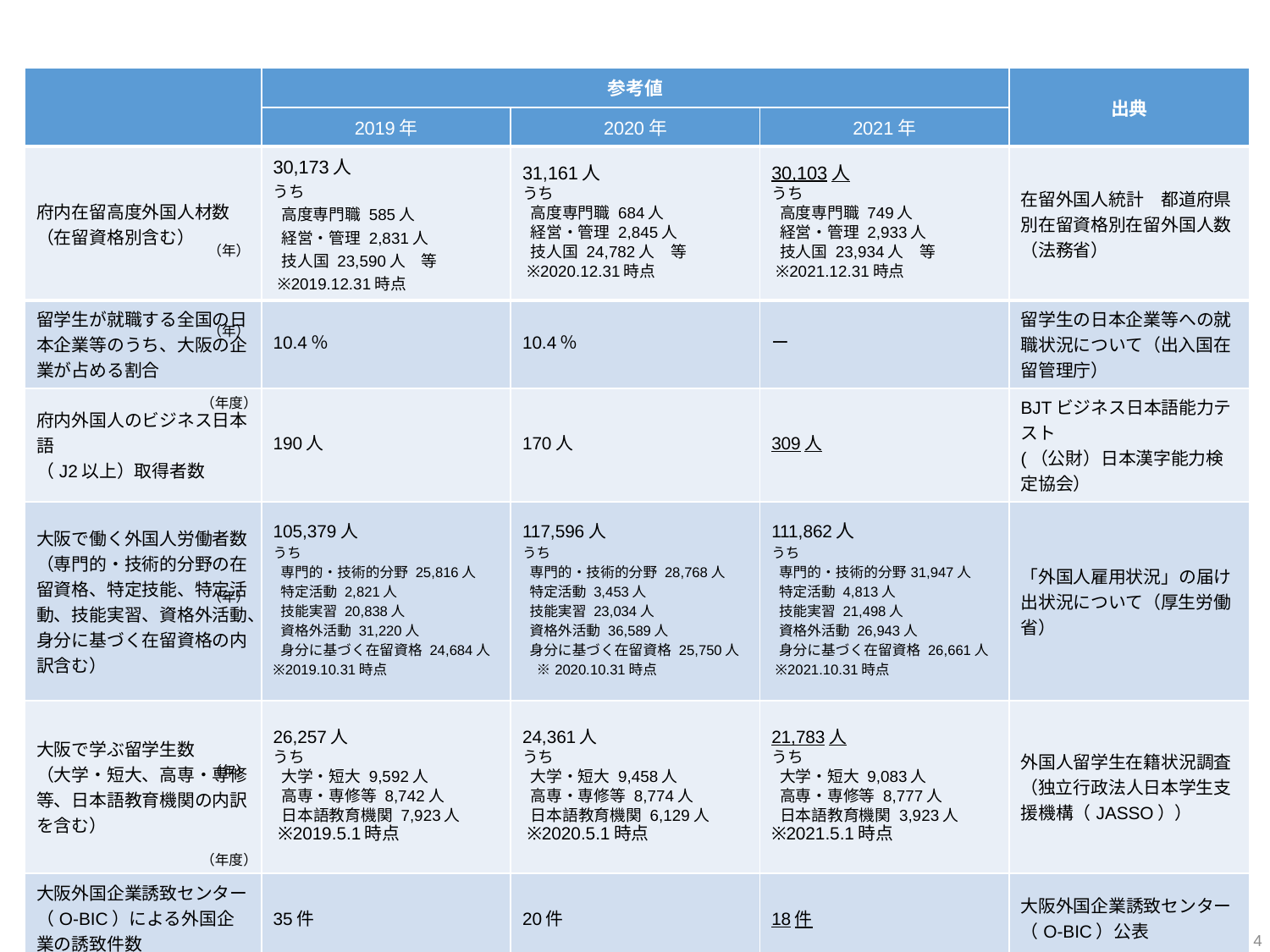

|  | 参考値 |  |  | 出典 |
| --- | --- | --- | --- | --- |
|  | 2019年 | 2020年 | 2021年 |  |
| 府内在留高度外国人材数 （在留資格別含む） | 30,173人 うち 高度専門職 585人 経営・管理 2,831人 技人国 23,590人　等 ※2019.12.31時点 | 31,161人 うち 高度専門職 684人 経営・管理 2,845人 技人国 24,782人　等 ※2020.12.31時点 | 30,103人 うち 高度専門職 749人 経営・管理 2,933人 技人国 23,934人　等 ※2021.12.31時点 | 在留外国人統計　都道府県別在留資格別在留外国人数（法務省） |
| 留学生が就職する全国の日本企業等のうち、大阪の企業が占める割合 | 10.4％ | 10.4％ | ー | 留学生の日本企業等への就職状況について（出入国在留管理庁） |
| 府内外国人のビジネス日本語 （J2以上）取得者数 | 190人 | 170人 | 309人 | BJTビジネス日本語能力テスト (（公財）日本漢字能力検定協会） |
| 大阪で働く外国人労働者数 （専門的・技術的分野の在留資格、特定技能、特定活動、技能実習、資格外活動、身分に基づく在留資格の内訳含む） | 105,379人 うち 専門的・技術的分野 25,816人 特定活動 2,821人 技能実習 20,838人 資格外活動 31,220人 身分に基づく在留資格 24,684人 ※2019.10.31時点 | 117,596人 うち 専門的・技術的分野 28,768人 特定活動 3,453人 技能実習 23,034人 資格外活動 36,589人 身分に基づく在留資格 25,750人 　※2020.10.31時点 | 111,862人 うち 専門的・技術的分野31,947人 特定活動 4,813人 技能実習 21,498人 資格外活動 26,943人 身分に基づく在留資格 26,661人 ※2021.10.31時点 | 「外国人雇用状況」の届け出状況について（厚生労働省） |
| 大阪で学ぶ留学生数 （大学・短大、高専・専修等、日本語教育機関の内訳を含む） | 26,257人 うち 大学・短大 9,592人 高専・専修等 8,742人 日本語教育機関 7,923人 ※2019.5.1時点 | 24,361人 うち 大学・短大 9,458人 高専・専修等 8,774人 日本語教育機関 6,129人 ※2020.5.1時点 | 21,783人 うち 大学・短大 9,083人 高専・専修等 8,777人 日本語教育機関 3,923人 ※2021.5.1時点 | 外国人留学生在籍状況調査 （独立行政法人日本学生支援機構（JASSO）） |
| 大阪外国企業誘致センター（O-BIC）による外国企業の誘致件数 | 35件 | 20件 | 18件 | 大阪外国企業誘致センター（O-BIC）公表 |
（年）
（年）
（年度）
（年）
（年）
（年度）
4